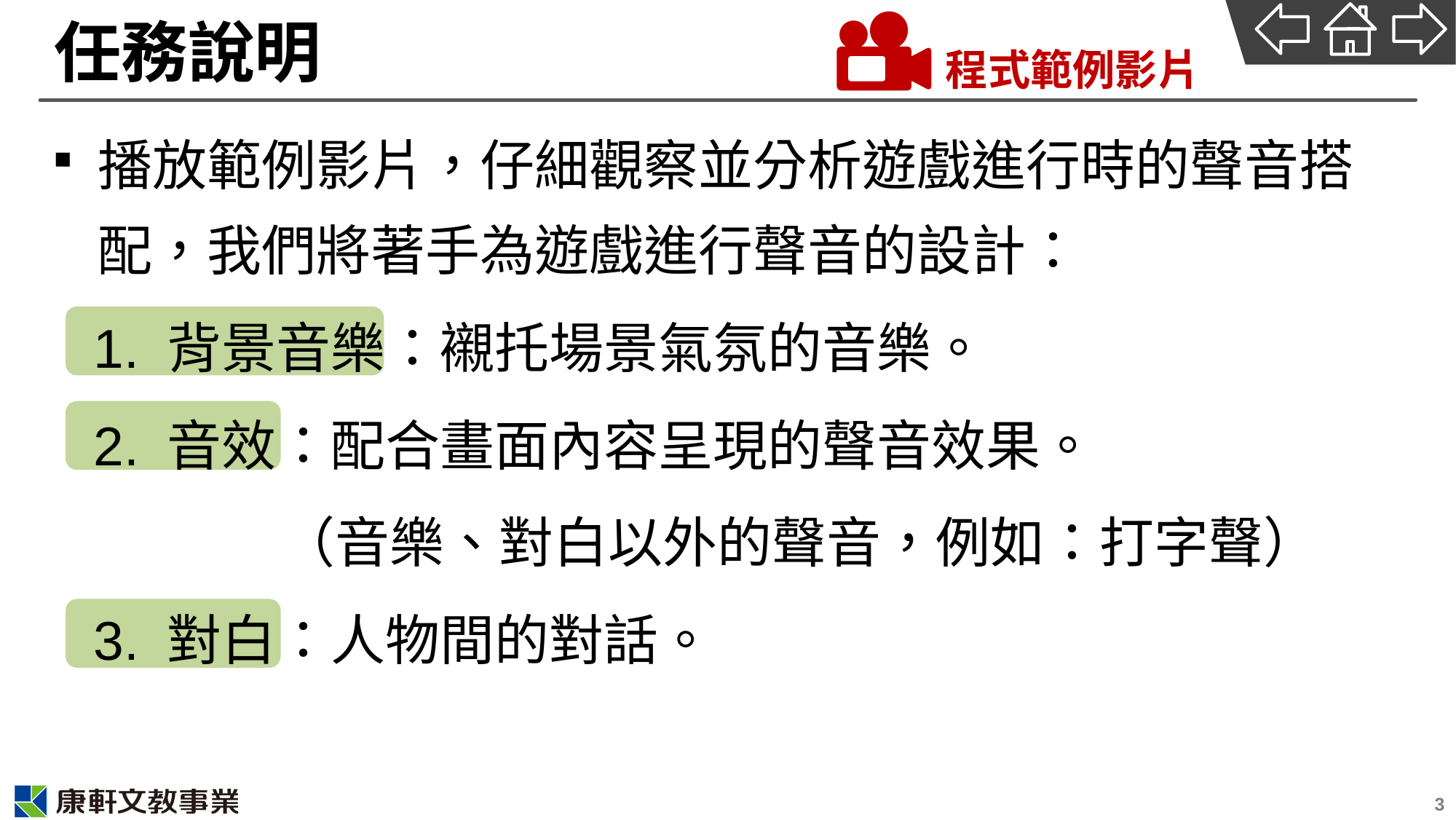

# 任務說明

　　　程式範例影片
播放範例影片，仔細觀察並分析遊戲進行時的聲音搭配，我們將著手為遊戲進行聲音的設計：
1. 背景音樂：襯托場景氣氛的音樂。
2. 音效：配合畫面內容呈現的聲音效果。
         （音樂、對白以外的聲音，例如：打字聲）
3. 對白：人物間的對話。

3